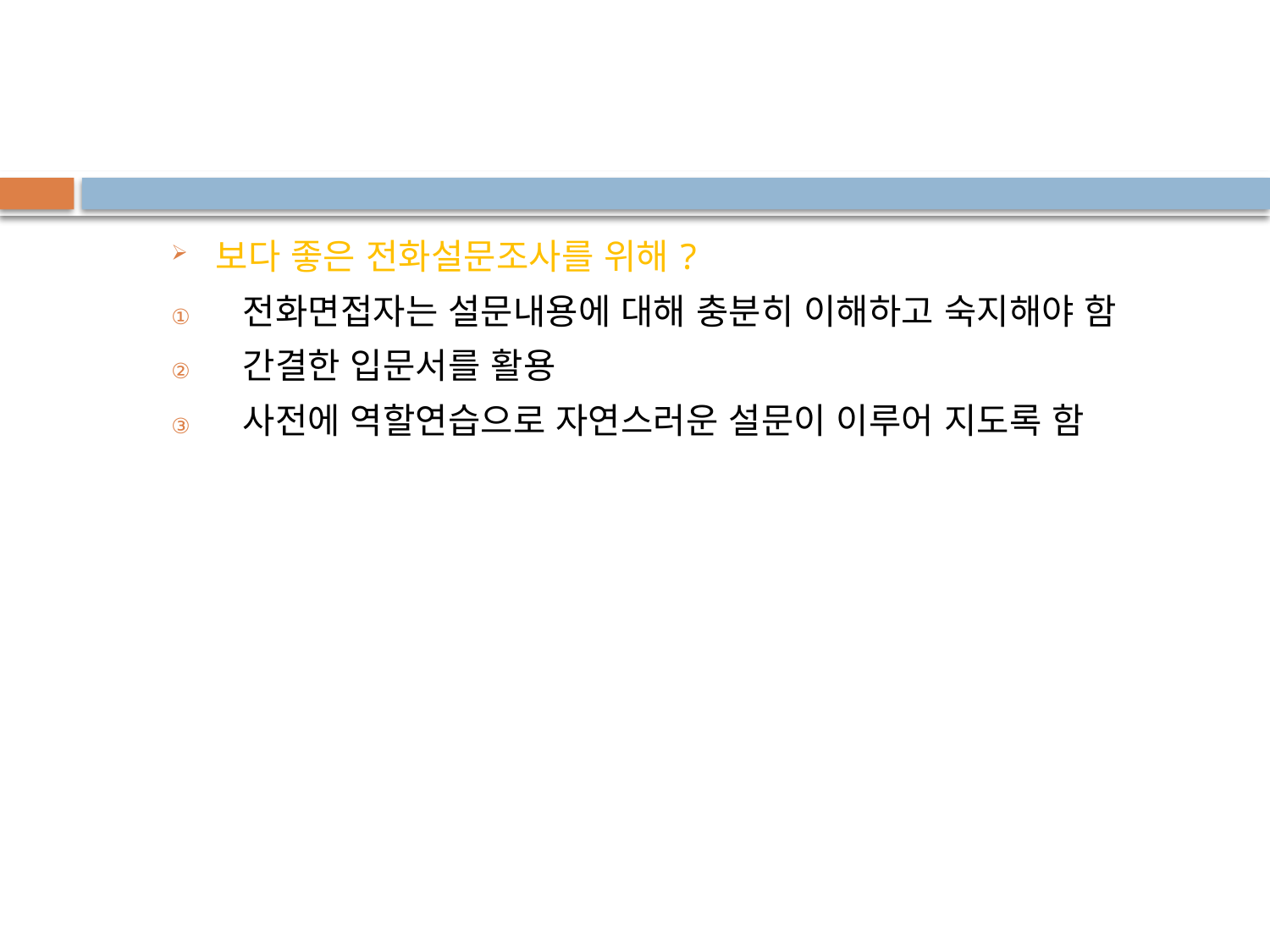

보다 좋은 전화설문조사를 위해?
전화면접자는 설문내용에 대해 충분히 이해하고 숙지해야 함
간결한 입문서를 활용
사전에 역할연습으로 자연스러운 설문이 이루어 지도록 함